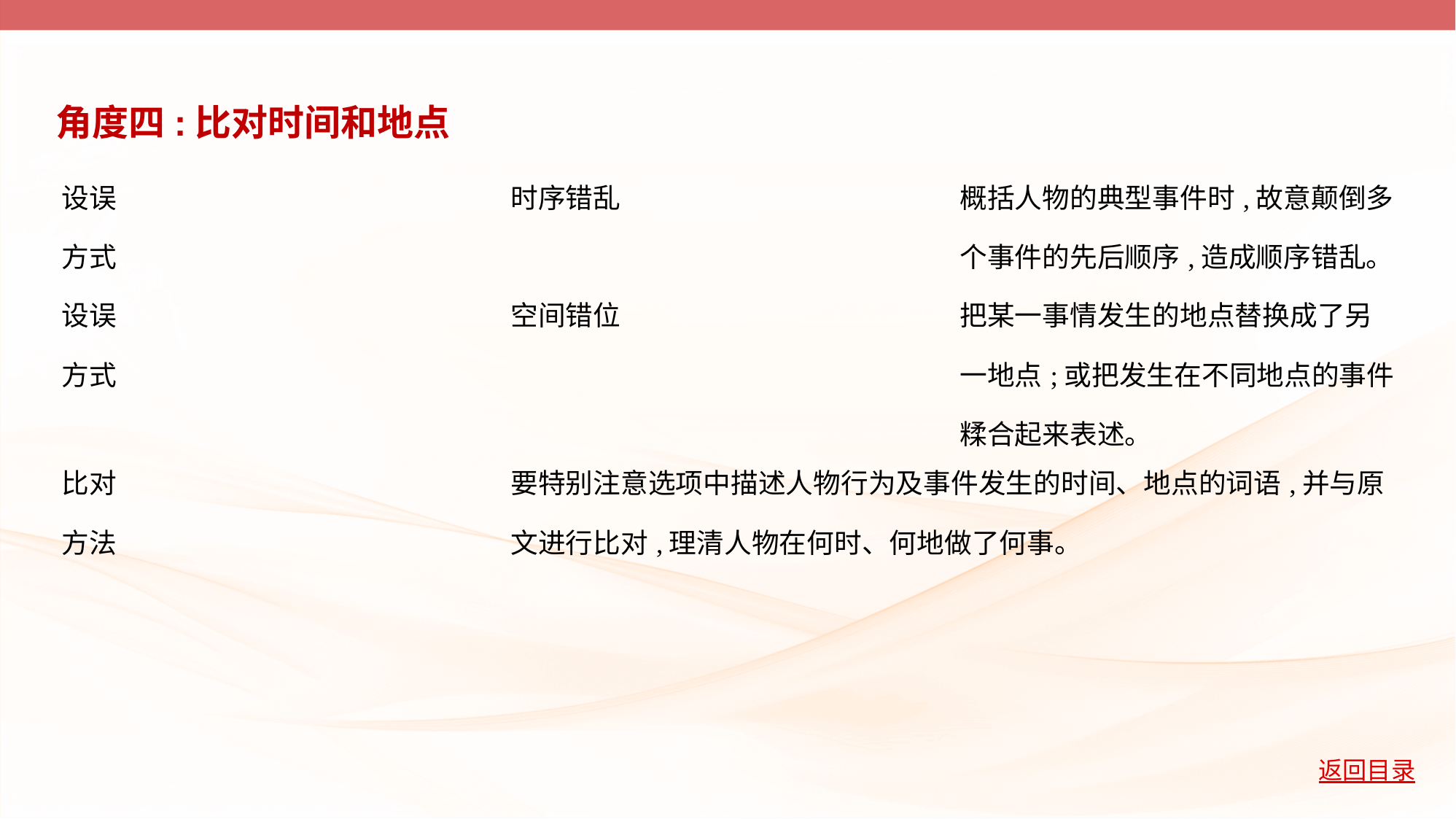

角度四:比对时间和地点
| 设误 方式 | 时序错乱 | 概括人物的典型事件时,故意颠倒多 个事件的先后顺序,造成顺序错乱。 |
| --- | --- | --- |
| 设误 方式 | 空间错位 | 把某一事情发生的地点替换成了另 一地点;或把发生在不同地点的事件 糅合起来表述。 |
| 比对 方法 | 要特别注意选项中描述人物行为及事件发生的时间、地点的词语,并与原 文进行比对,理清人物在何时、何地做了何事。 |  |